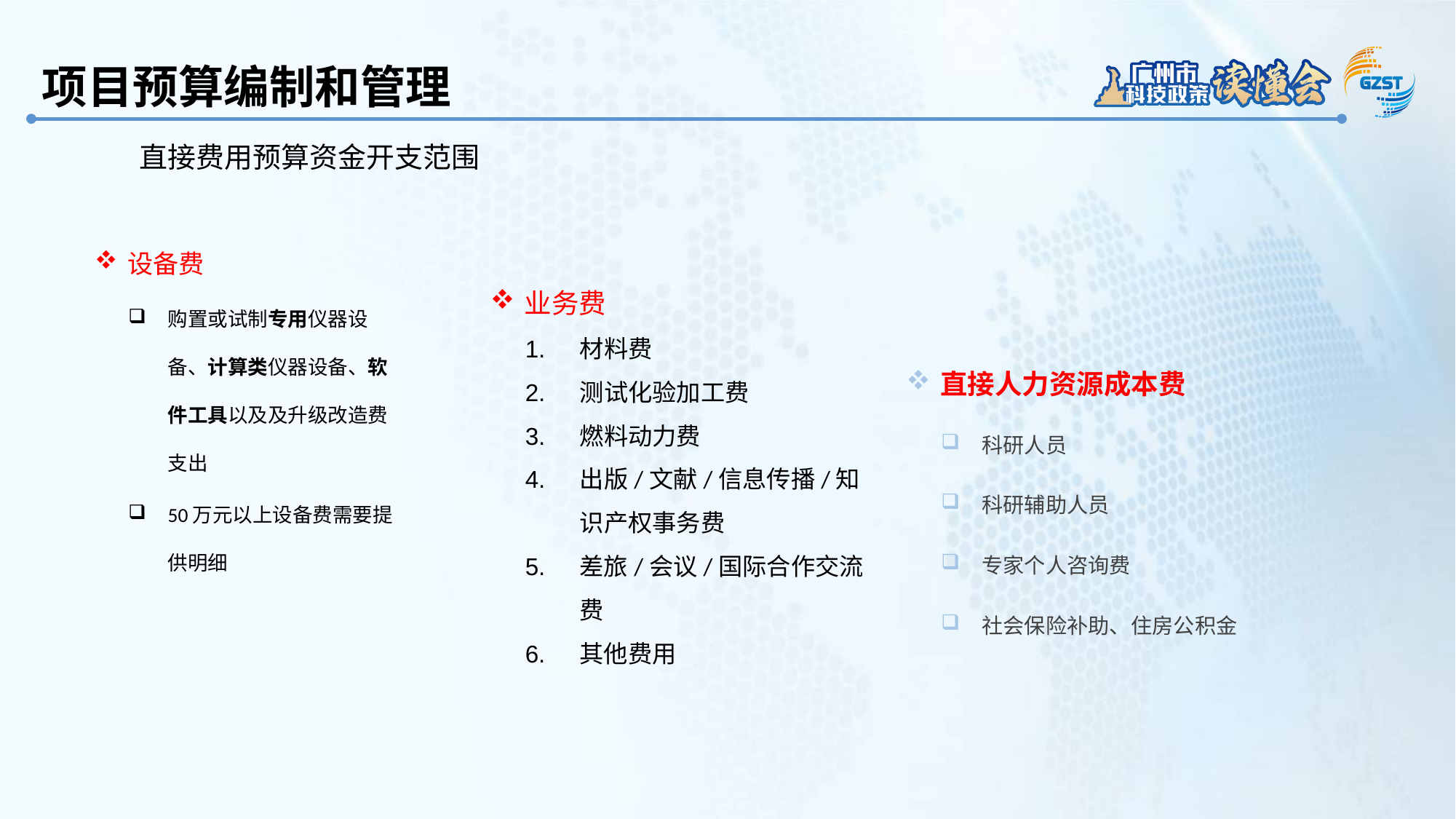

项目预算编制和管理
直接费用预算资金开支范围
设备费
购置或试制专用仪器设备、计算类仪器设备、软件工具以及及升级改造费支出
50万元以上设备费需要提供明细
业务费
材料费
测试化验加工费
燃料动力费
出版/文献/信息传播/知识产权事务费
差旅/会议/国际合作交流费
其他费用
直接人力资源成本费
科研人员
科研辅助人员
专家个人咨询费
社会保险补助、住房公积金